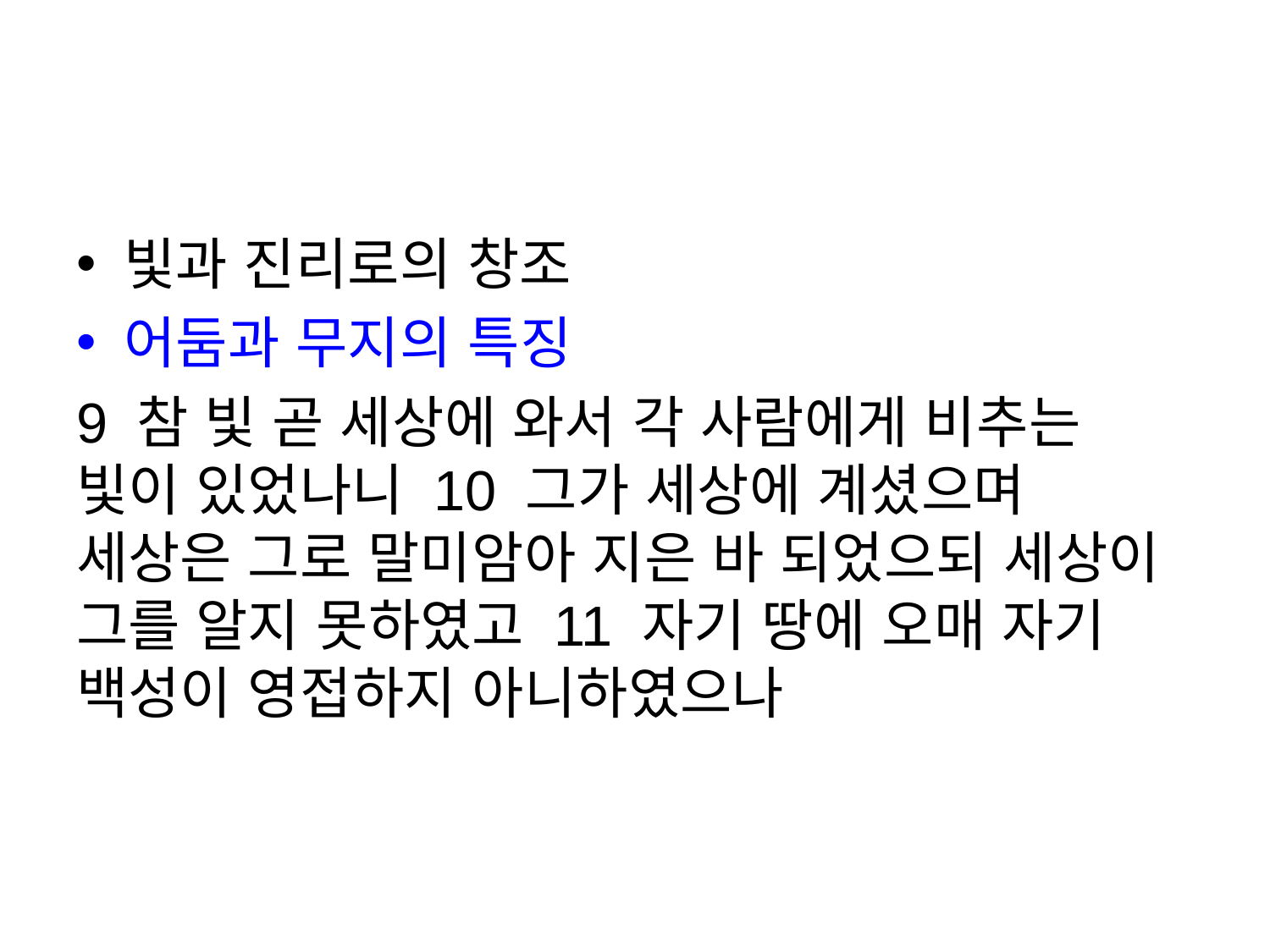

#
빛과 진리로의 창조
어둠과 무지의 특징
9 참 빛 곧 세상에 와서 각 사람에게 비추는 빛이 있었나니 10 그가 세상에 계셨으며 세상은 그로 말미암아 지은 바 되었으되 세상이 그를 알지 못하였고 11 자기 땅에 오매 자기 백성이 영접하지 아니하였으나